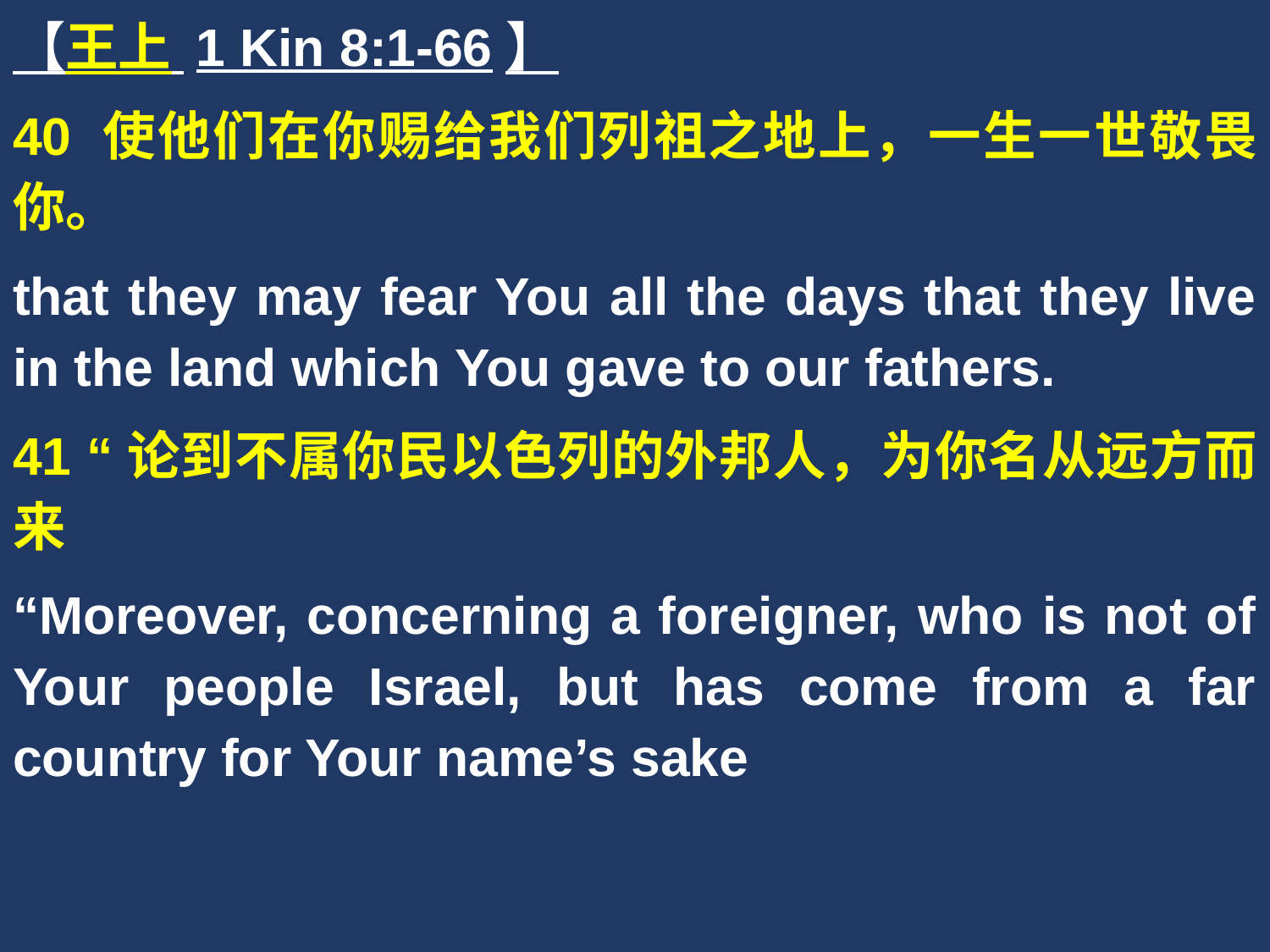

【王上 1 Kin 8:1-66】
40 使他们在你赐给我们列祖之地上，一生一世敬畏你。
that they may fear You all the days that they live in the land which You gave to our fathers.
41 “论到不属你民以色列的外邦人，为你名从远方而来
“Moreover, concerning a foreigner, who is not of Your people Israel, but has come from a far country for Your name’s sake